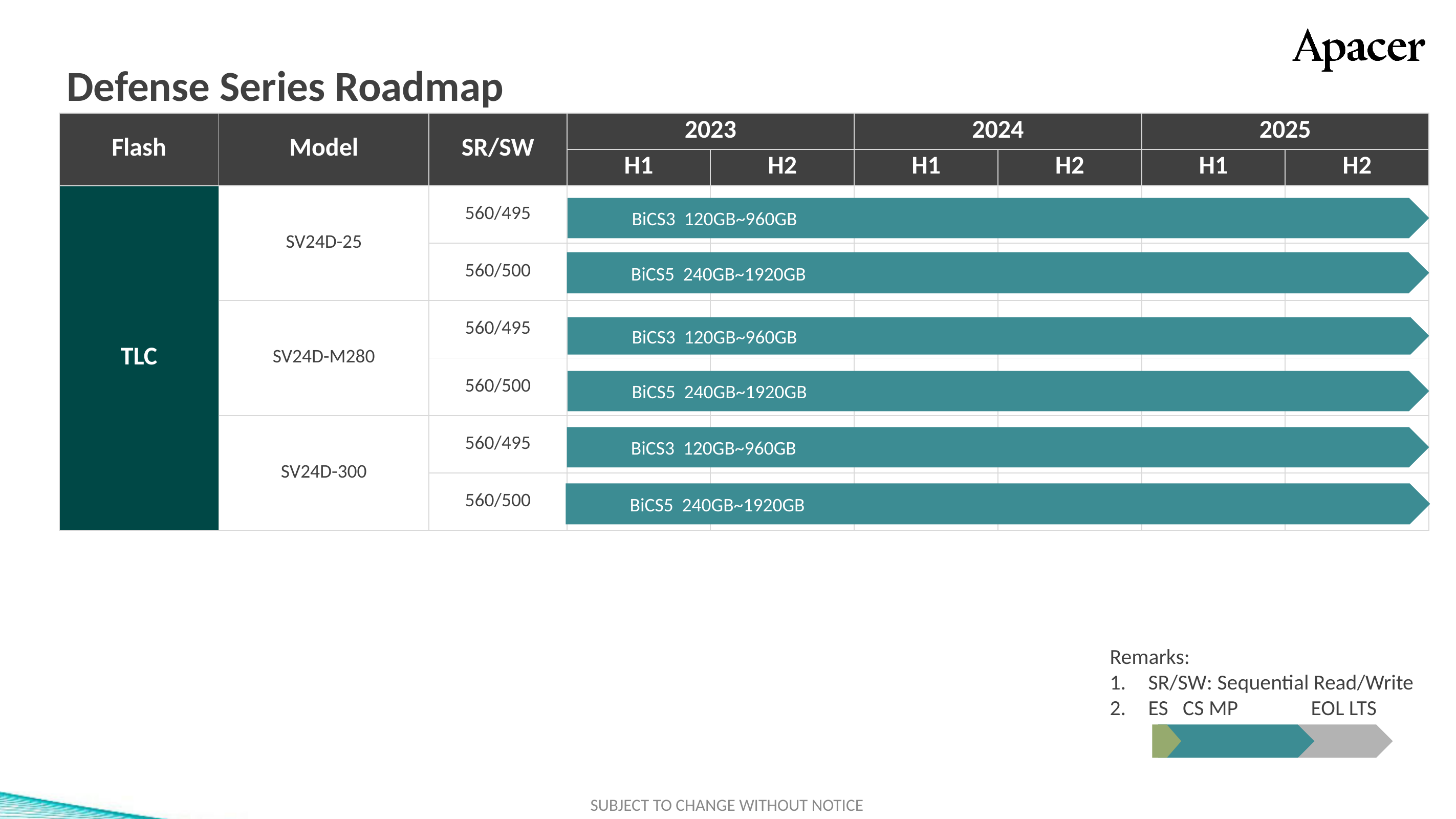

# Defense Series Roadmap
| Flash | Model | SR/SW | 2023 |  | 2024 |  | 2025 |  |
| --- | --- | --- | --- | --- | --- | --- | --- | --- |
|  |  |  | H1 | H2 | H1 | H2 | H1 | H2 |
| TLC | SV24D-25 | 560/495 |  |  |  |  |  |  |
|  |  | 560/500 |  |  |  |  |  |  |
|  | SV24D-M280 | 560/495 |  |  |  |  |  |  |
|  |  | 560/500 |  |  |  |  |  |  |
|  | SV24D-300 | 560/495 |  |  |  |  |  |  |
|  |  | 560/500 |  |  |  |  |  |  |
             BiCS3  120GB~960GB
標準色
附屬
配色
3D TLC
2D MLC
SLC-lite
SLC
類工

SLC-liteX

             BiCS5  240GB~1920GB
             BiCS3  120GB~960GB
             BiCS5  240GB~1920GB
             BiCS3  120GB~960GB
             BiCS5  240GB~1920GB
Remarks:
SR/SW: Sequential Read/Write
ES   CS MP               EOL LTS